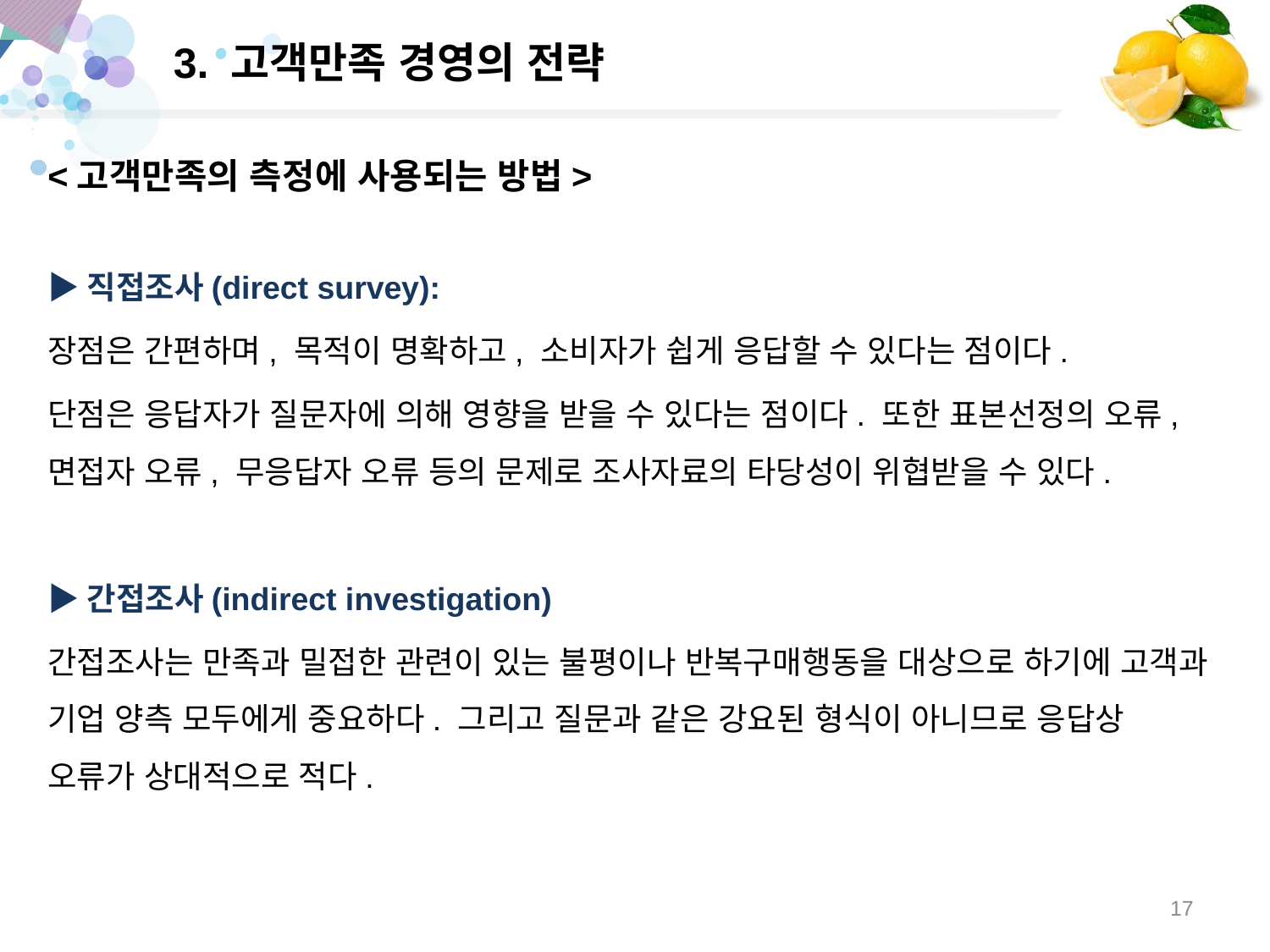

# 3. 고객만족 경영의 전략
<고객만족의 측정에 사용되는 방법>

▶직접조사(direct survey):
장점은 간편하며, 목적이 명확하고, 소비자가 쉽게 응답할 수 있다는 점이다.
단점은 응답자가 질문자에 의해 영향을 받을 수 있다는 점이다. 또한 표본선정의 오류, 면접자 오류, 무응답자 오류 등의 문제로 조사자료의 타당성이 위협받을 수 있다.

▶간접조사(indirect investigation)
간접조사는 만족과 밀접한 관련이 있는 불평이나 반복구매행동을 대상으로 하기에 고객과 기업 양측 모두에게 중요하다. 그리고 질문과 같은 강요된 형식이 아니므로 응답상 오류가 상대적으로 적다.

17